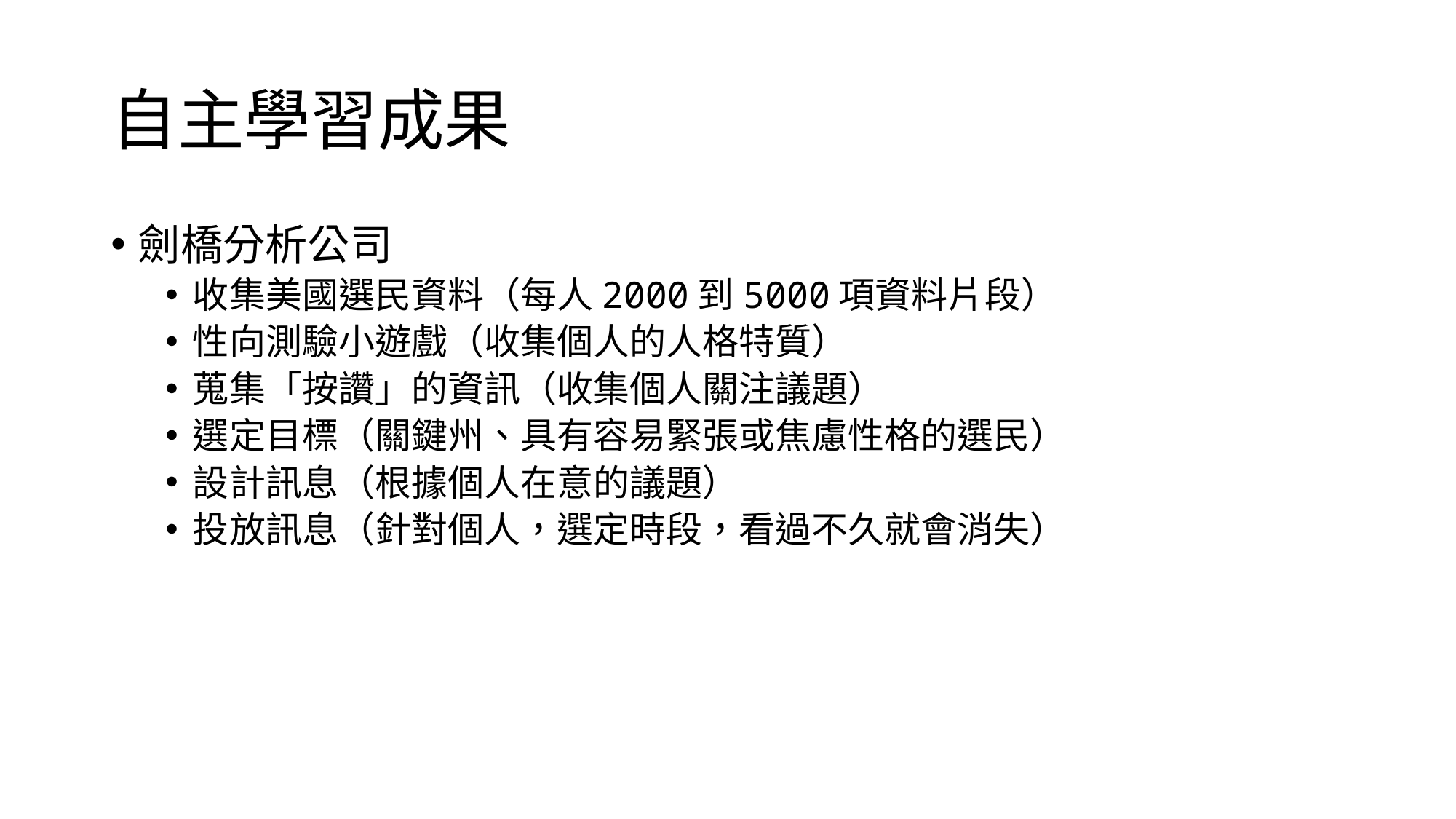

# 自主學習成果
劍橋分析公司
收集美國選民資料（每人2000到5000項資料片段）
性向測驗小遊戲（收集個人的人格特質）
蒐集「按讚」的資訊（收集個人關注議題）
選定目標（關鍵州、具有容易緊張或焦慮性格的選民）
設計訊息（根據個人在意的議題）
投放訊息（針對個人，選定時段，看過不久就會消失）